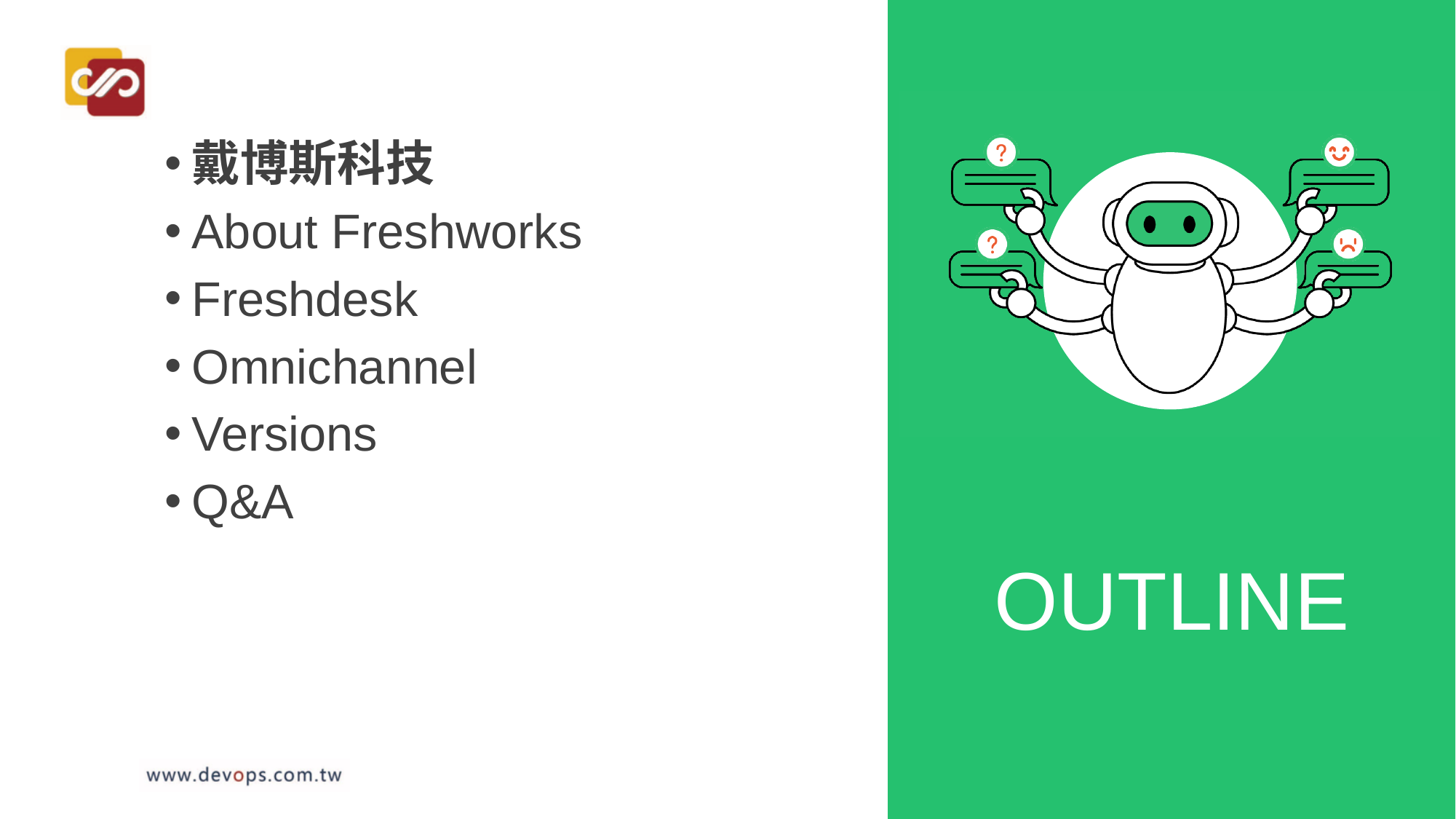

戴博斯科技
About Freshworks
Freshdesk
Omnichannel
Versions
Q&A